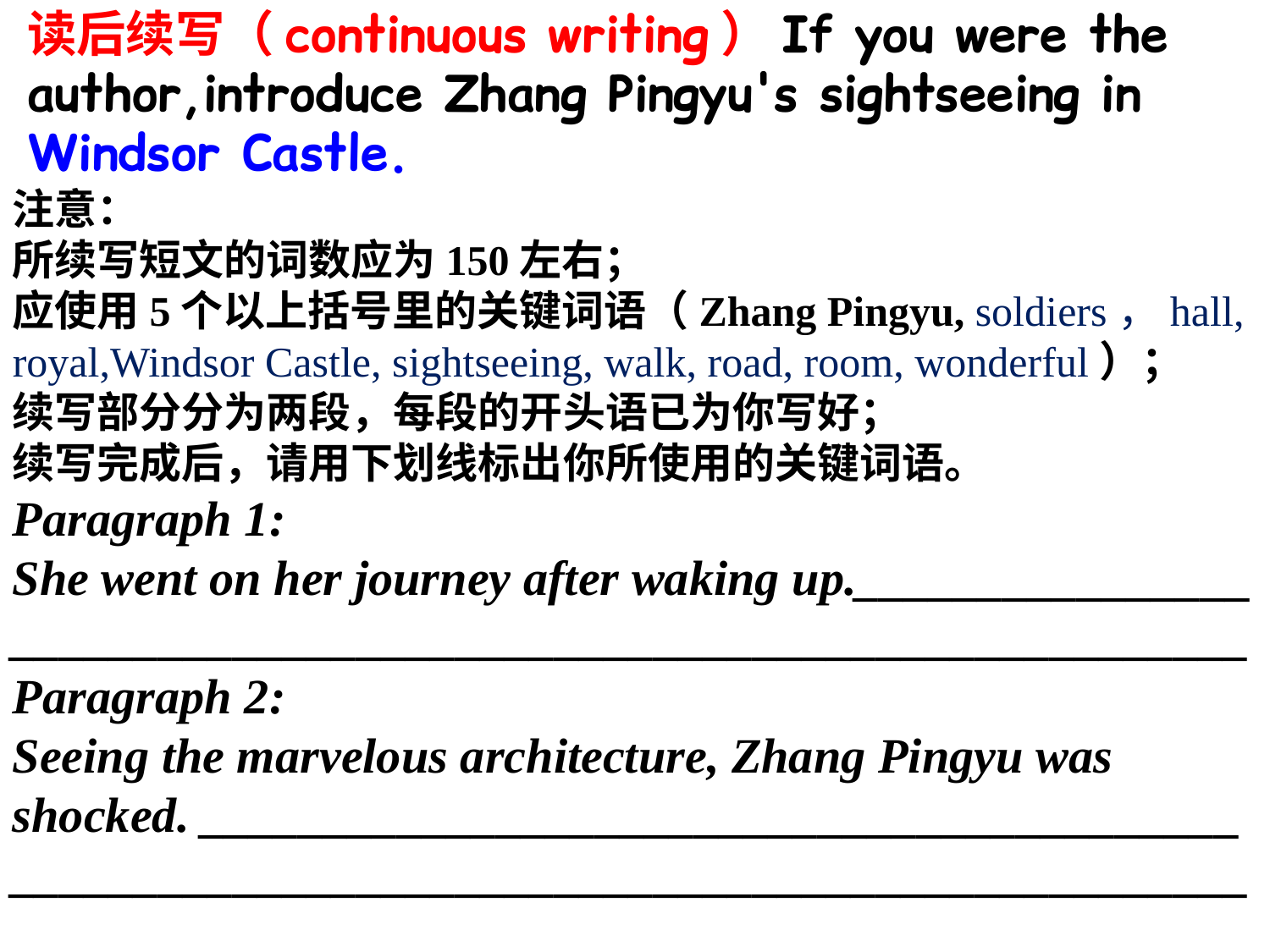

读后续写（continuous writing）If you were the author,introduce Zhang Pingyu's sightseeing in Windsor Castle.
State Apartment
注意：
所续写短文的词数应为150左右；
应使用5个以上括号里的关键词语（Zhang Pingyu, soldiers，hall, royal,Windsor Castle, sightseeing, walk, road, room, wonderful）；
续写部分分为两段，每段的开头语已为你写好；
续写完成后，请用下划线标出你所使用的关键词语。
Paragraph 1:
She went on her journey after waking up.________________
__________________________________________________
Paragraph 2:
Seeing the marvelous architecture, Zhang Pingyu was shocked. __________________________________________
__________________________________________________